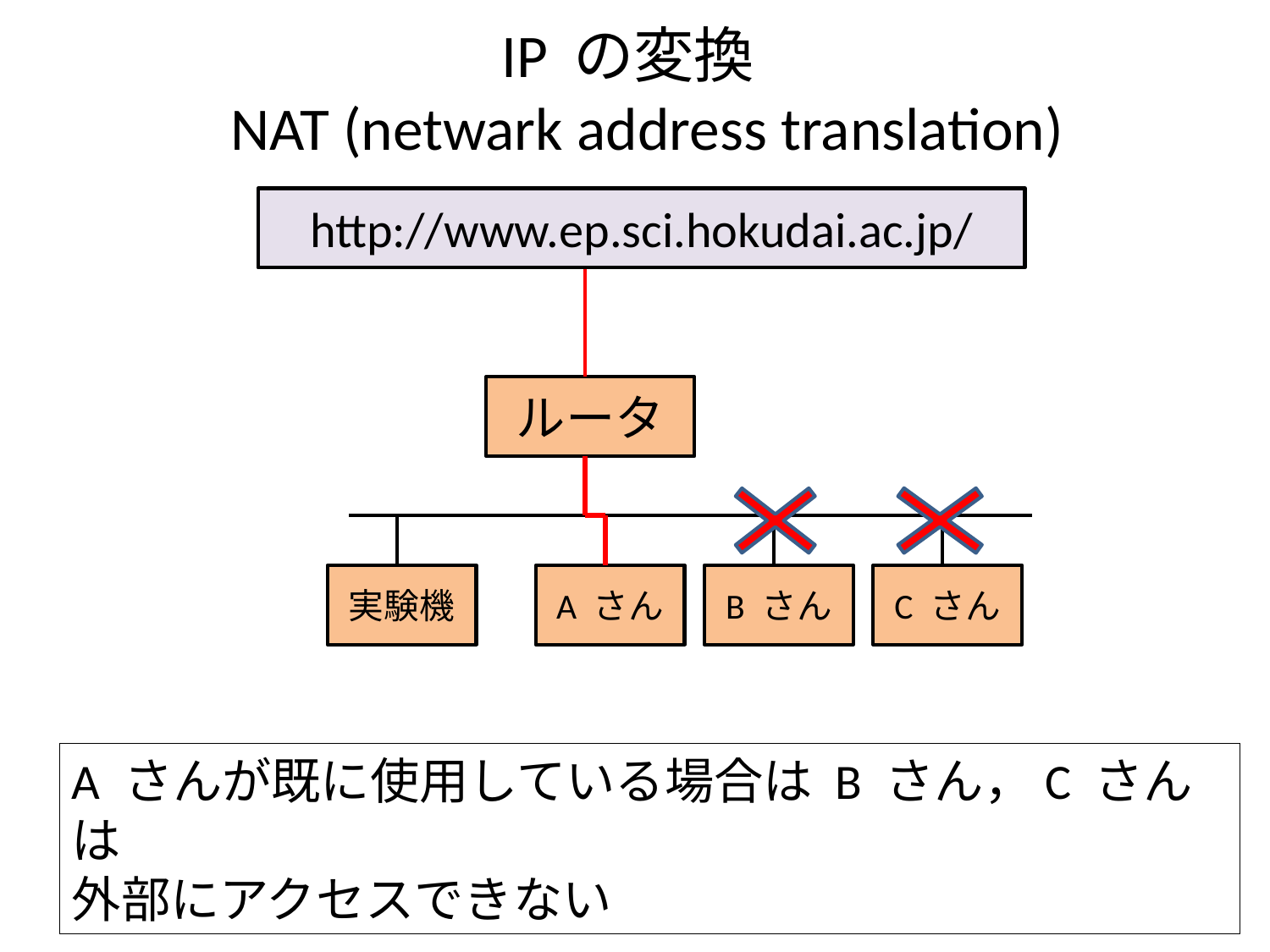

IP の変換
 NAT (netwark address translation)
http://www.ep.sci.hokudai.ac.jp/
ルータ
実験機
A さん
B さん
C さん

A さんが既に使用している場合は B さん，C さんは
外部にアクセスできない